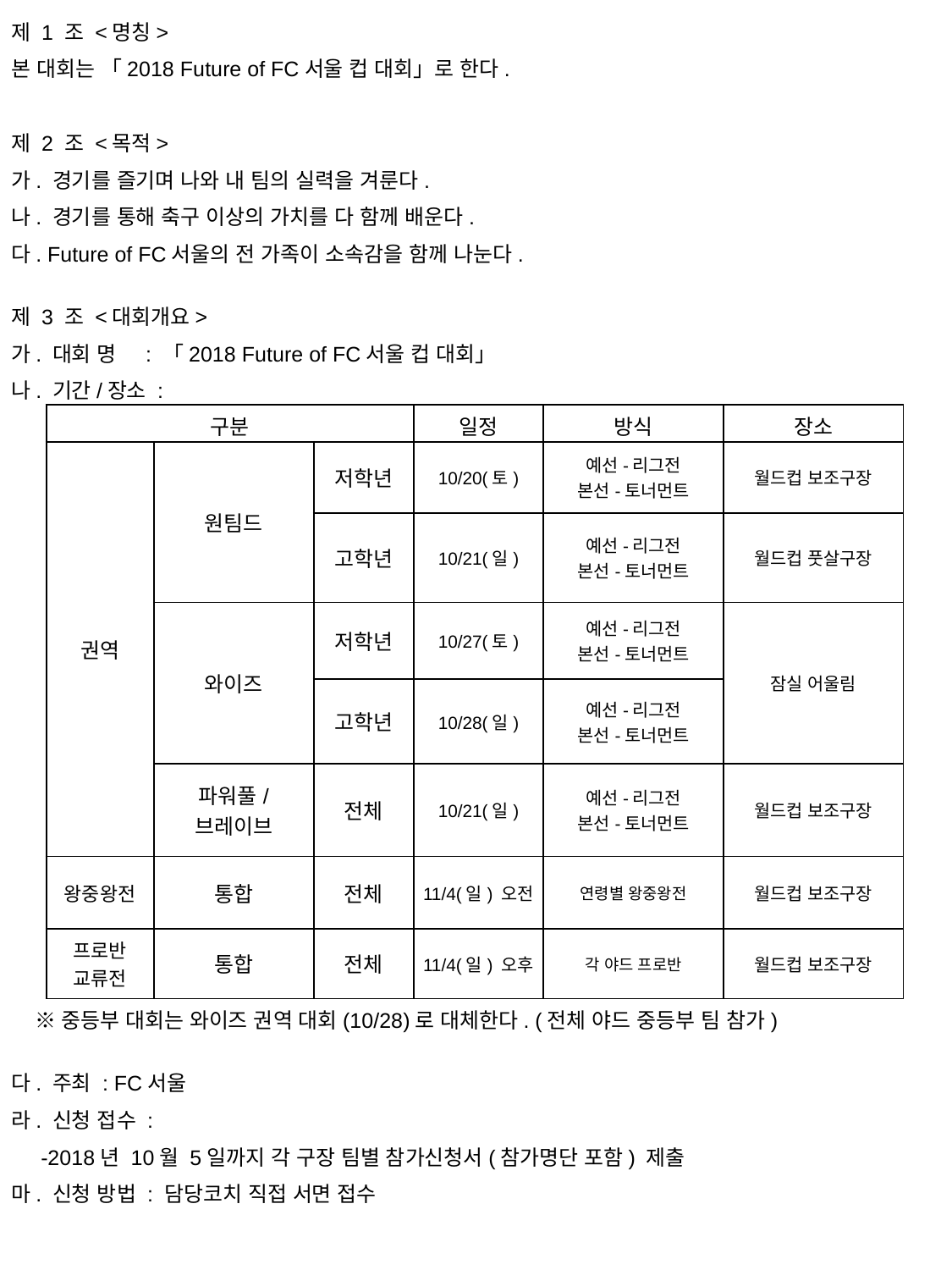

제 1 조 <명칭>
본 대회는 「2018 Future of FC서울 컵 대회」로 한다.

제 2 조 <목적>
가. 경기를 즐기며 나와 내 팀의 실력을 겨룬다.
나. 경기를 통해 축구 이상의 가치를 다 함께 배운다.
다. Future of FC서울의 전 가족이 소속감을 함께 나눈다.

제 3 조 <대회개요>
가. 대회 명    : 「2018 Future of FC서울 컵 대회」
나. 기간/장소 :

    ※중등부 대회는 와이즈 권역 대회(10/28)로 대체한다. (전체 야드 중등부 팀 참가)

다. 주최 : FC서울
라. 신청 접수 :
     -2018년 10월 5일까지 각 구장 팀별 참가신청서(참가명단 포함) 제출
마. 신청 방법 : 담당코치 직접 서면 접수

| 구분 |  |  | 일정 | 방식 | 장소 |
| --- | --- | --- | --- | --- | --- |
| 권역 | 원팀드 | 저학년 | 10/20(토) | 예선-리그전 본선-토너먼트 | 월드컵 보조구장 |
|  |  | 고학년 | 10/21(일) | 예선-리그전 본선-토너먼트 | 월드컵 풋살구장 |
|  | 와이즈 | 저학년 | 10/27(토) | 예선-리그전 본선-토너먼트 | 잠실 어울림 |
|  |  | 고학년 | 10/28(일) | 예선-리그전 본선-토너먼트 |  |
|  | 파워풀/ 브레이브 | 전체 | 10/21(일) | 예선-리그전 본선-토너먼트 | 월드컵 보조구장 |
| 왕중왕전 | 통합 | 전체 | 11/4(일) 오전 | 연령별 왕중왕전 | 월드컵 보조구장 |
| 프로반 교류전 | 통합 | 전체 | 11/4(일) 오후 | 각 야드 프로반 | 월드컵 보조구장 |